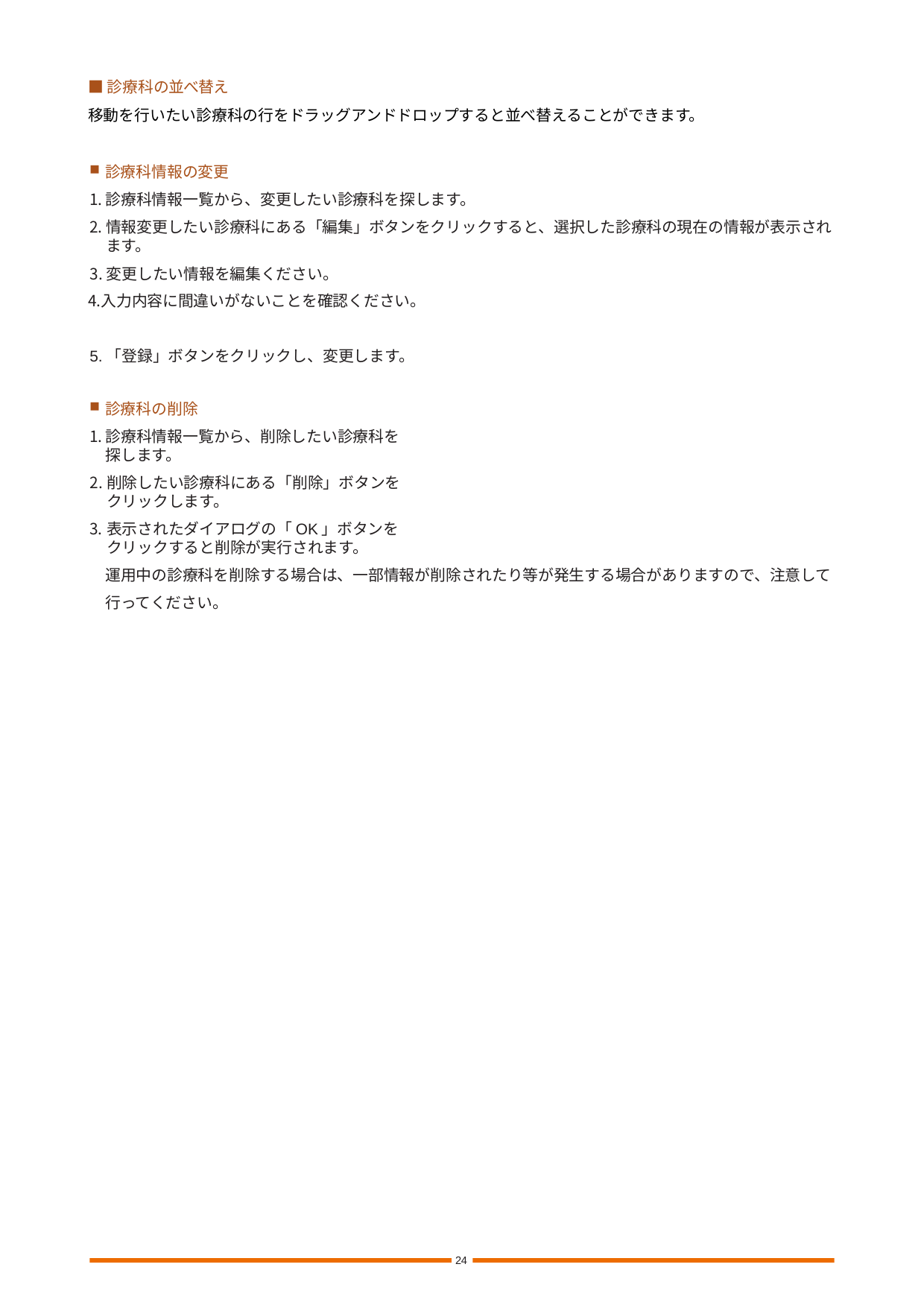

■診療科の並べ替え
移動を行いたい診療科の行をドラッグアンドドロップすると並べ替えることができます。

診療科情報の変更
診療科情報一覧から、変更したい診療科を探します。
情報変更したい診療科にある「編集」ボタンをクリックすると、選択した診療科の現在の情報が表示されます。
変更したい情報を編集ください。
入力内容に間違いがないことを確認ください。
5.「登録」ボタンをクリックし、変更します。

診療科の削除
診療科情報一覧から、削除したい診療科を探します。
削除したい診療科にある「削除」ボタンをクリックします。
表示されたダイアログの「OK」ボタンをクリックすると削除が実行されます。
運用中の診療科を削除する場合は、一部情報が削除されたり等が発生する場合がありますので、注意して
行ってください。
24